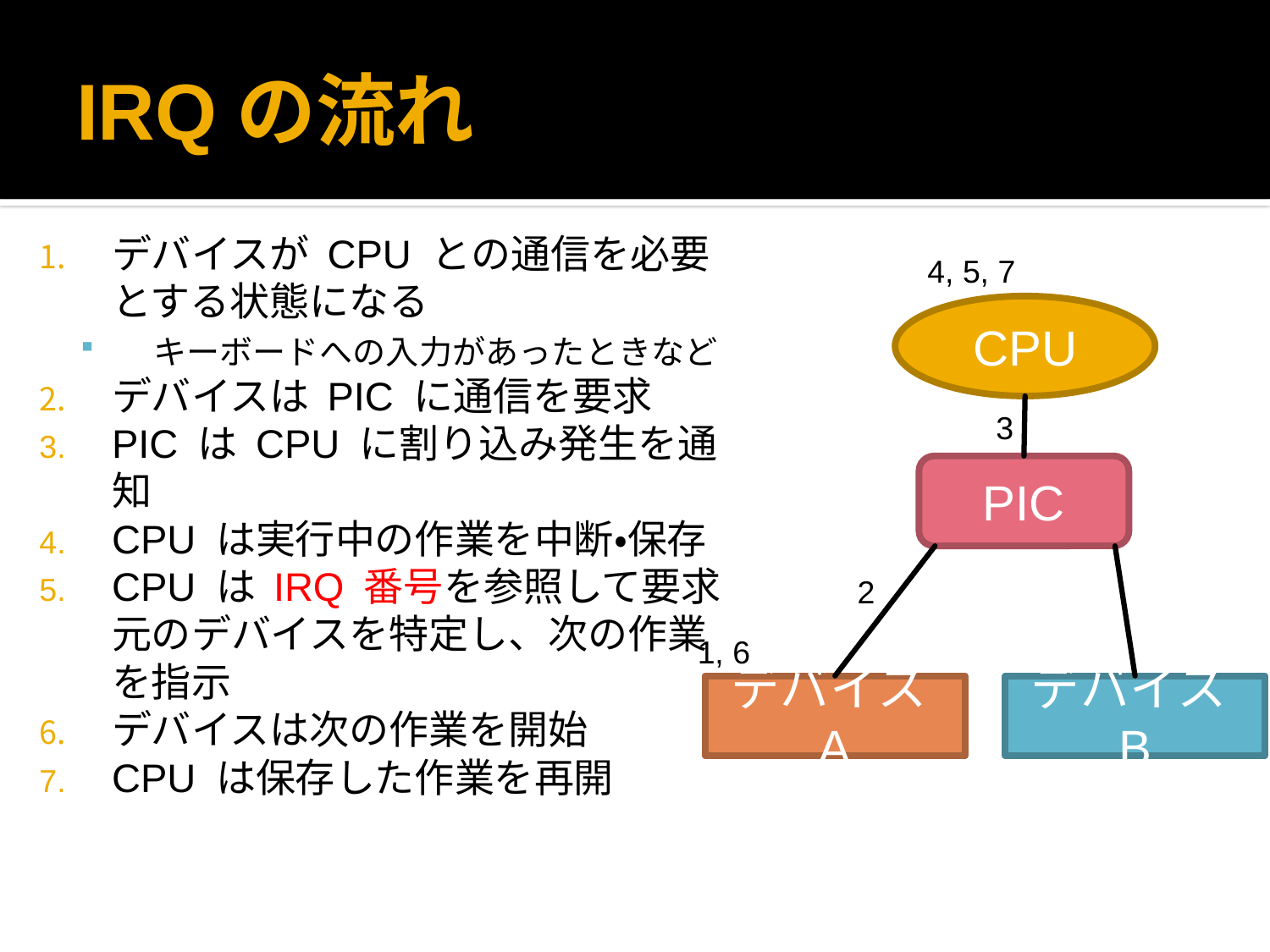

# IRQの流れ
デバイスが CPU との通信を必要とする状態になる
キーボードへの入力があったときなど
デバイスは PIC に通信を要求
PIC は CPU に割り込み発生を通知
CPU は実行中の作業を中断・保存
CPU は IRQ 番号を参照して要求元のデバイスを特定し、次の作業を指示
デバイスは次の作業を開始
CPU は保存した作業を再開
4, 5, 7
CPU
3
PIC
2
1, 6
デバイスA
デバイスB